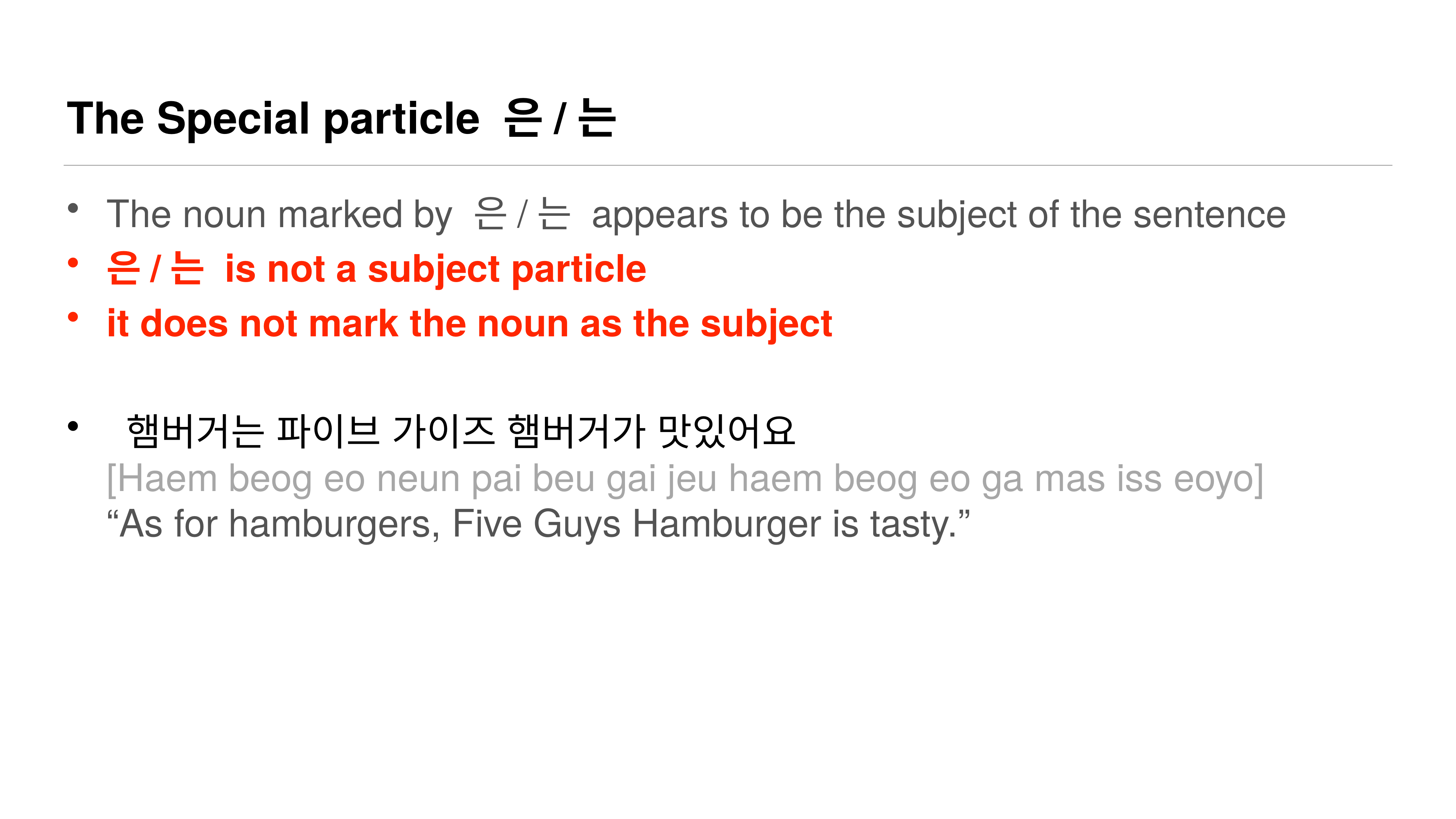

# The Special particle 은/는
The noun marked by 은/는 appears to be the subject of the sentence
은/는 is not a subject particle
it does not mark the noun as the subject

 햄버거는 파이브 가이즈 햄버거가 맛있어요
[Haem beog eo neun pai beu gai jeu haem beog eo ga mas iss eoyo]
“As for hamburgers, Five Guys Hamburger is tasty.”